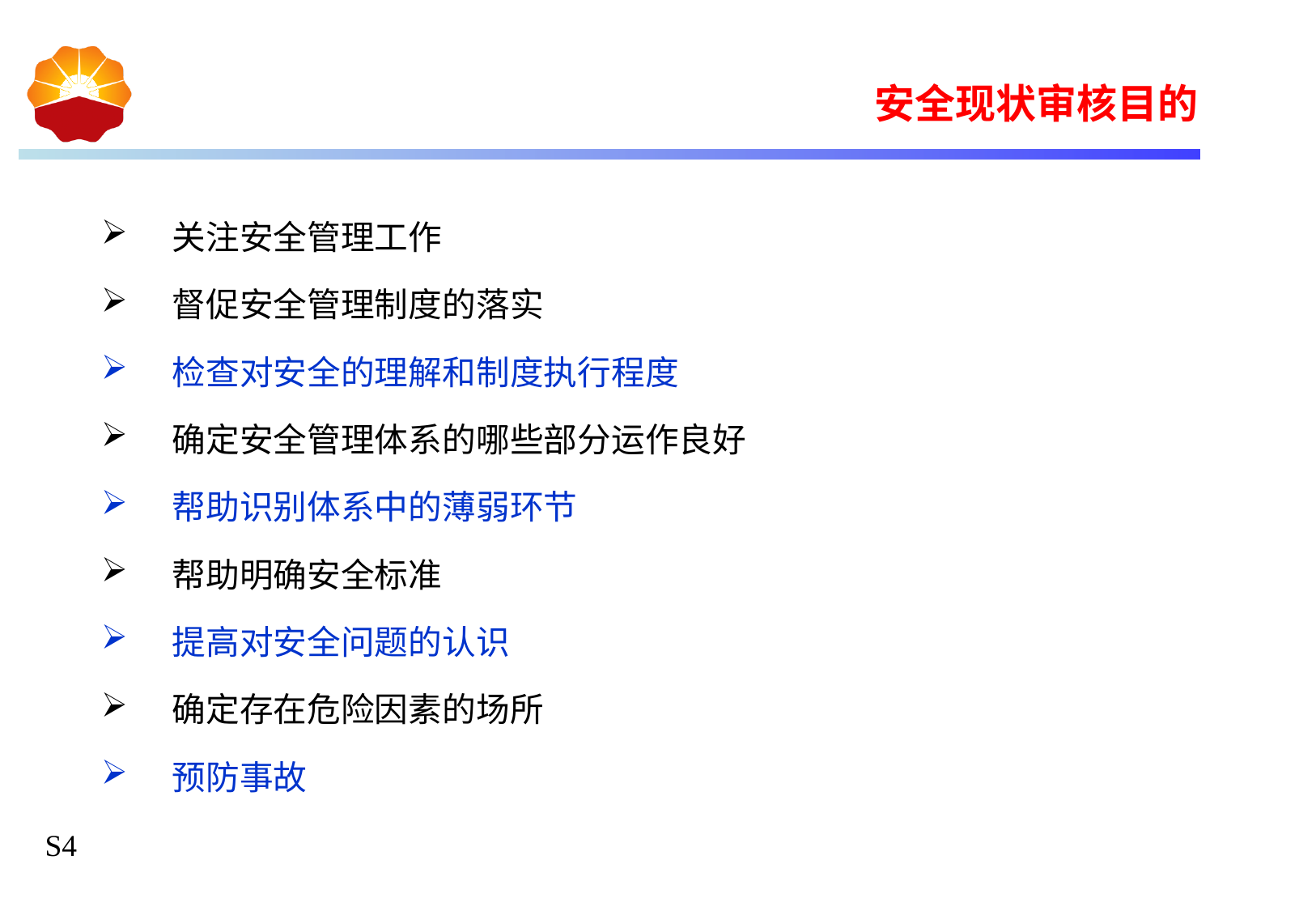

安全现状审核目的
关注安全管理工作
督促安全管理制度的落实
检查对安全的理解和制度执行程度
确定安全管理体系的哪些部分运作良好
帮助识别体系中的薄弱环节
帮助明确安全标准
提高对安全问题的认识
确定存在危险因素的场所
预防事故
S4